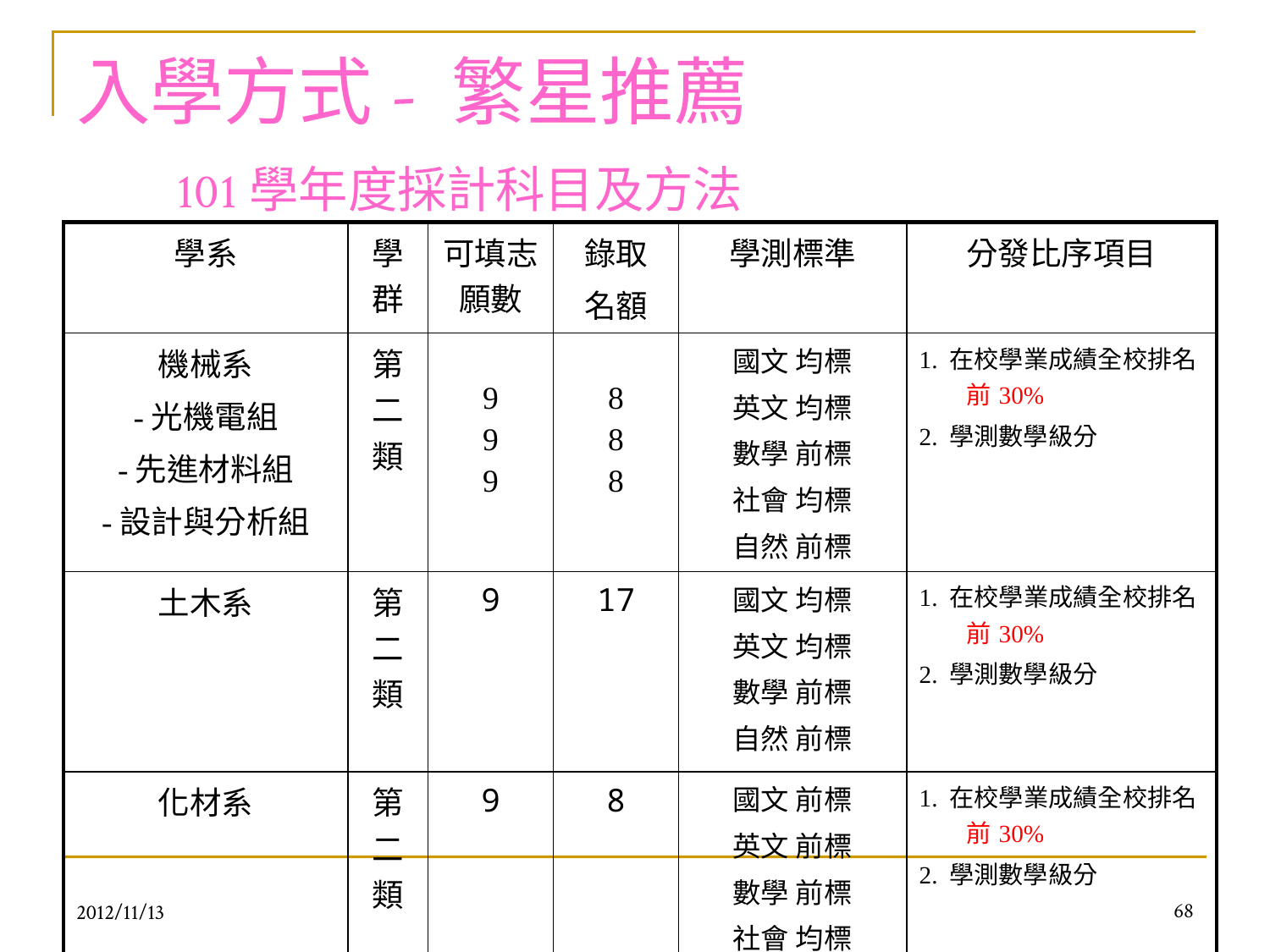

# 入學方式- 繁星推薦 101學年度採計科目及方法
| 學系 | 學群 | 可填志願數 | 錄取 名額 | 學測標準 | 分發比序項目 |
| --- | --- | --- | --- | --- | --- |
| 機械系 -光機電組 -先進材料組 -設計與分析組 | 第二類 | 9 9 9 | 8 8 8 | 國文 均標 英文 均標 數學 前標 社會 均標 自然 前標 | 1. 在校學業成績全校排名前30% 2. 學測數學級分 |
| 土木系 | 第二類 | 9 | 17 | 國文 均標 英文 均標 數學 前標 自然 前標 | 1. 在校學業成績全校排名前30% 2. 學測數學級分 |
| 化材系 | 第二類 | 9 | 8 | 國文 前標 英文 前標 數學 前標 社會 均標 自然 前標 | 1. 在校學業成績全校排名前30% 2. 學測數學級分 |
2012/11/13
68